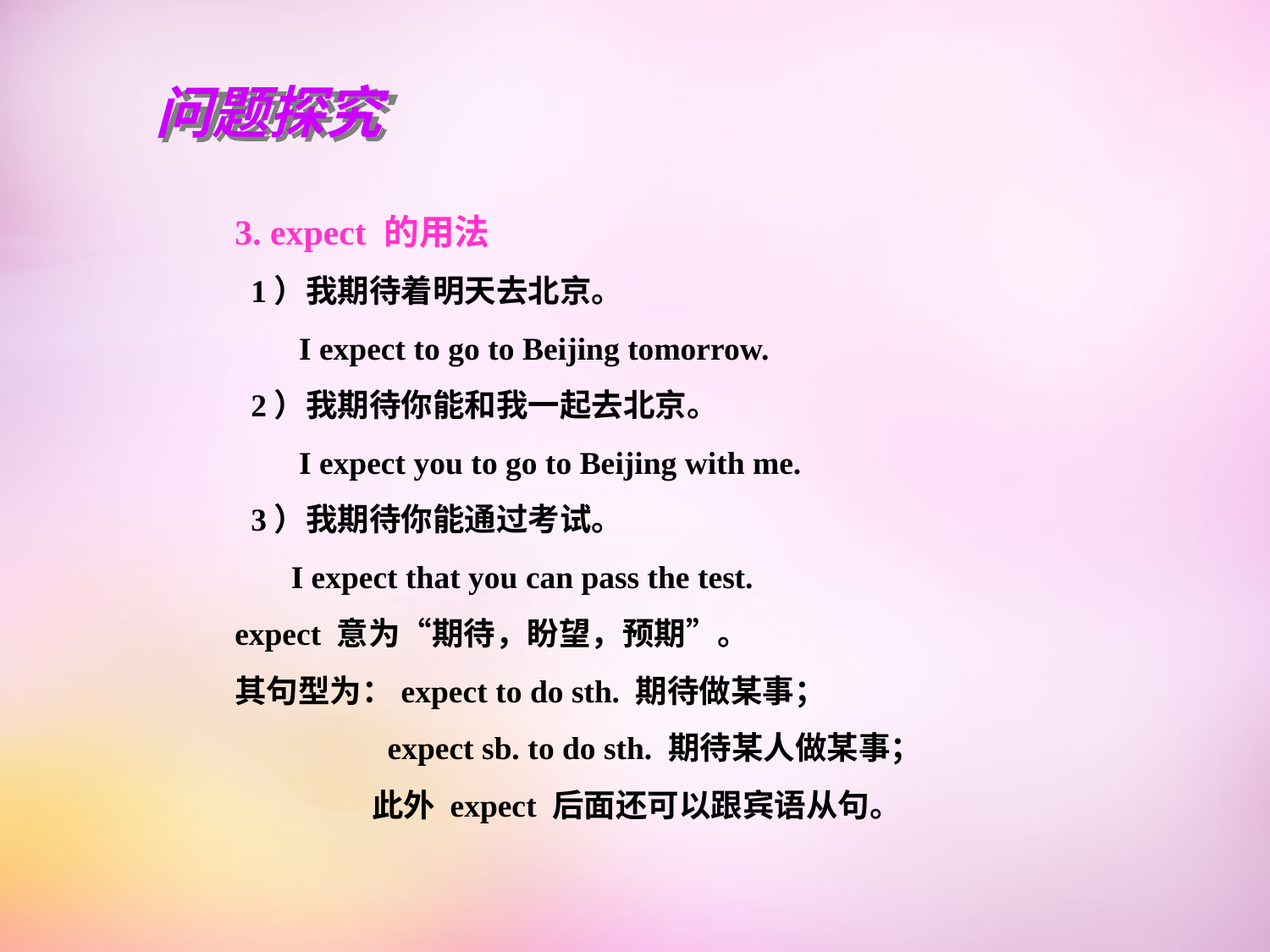

问题探究
3. expect 的用法
  1）我期待着明天去北京。
        I expect to go to Beijing tomorrow.
  2）我期待你能和我一起去北京。
        I expect you to go to Beijing with me.
  3）我期待你能通过考试。
       I expect that you can pass the test.
expect 意为“期待，盼望，预期”。
其句型为：expect to do sth. 期待做某事；
                   expect sb. to do sth. 期待某人做某事；
                  此外 expect 后面还可以跟宾语从句。